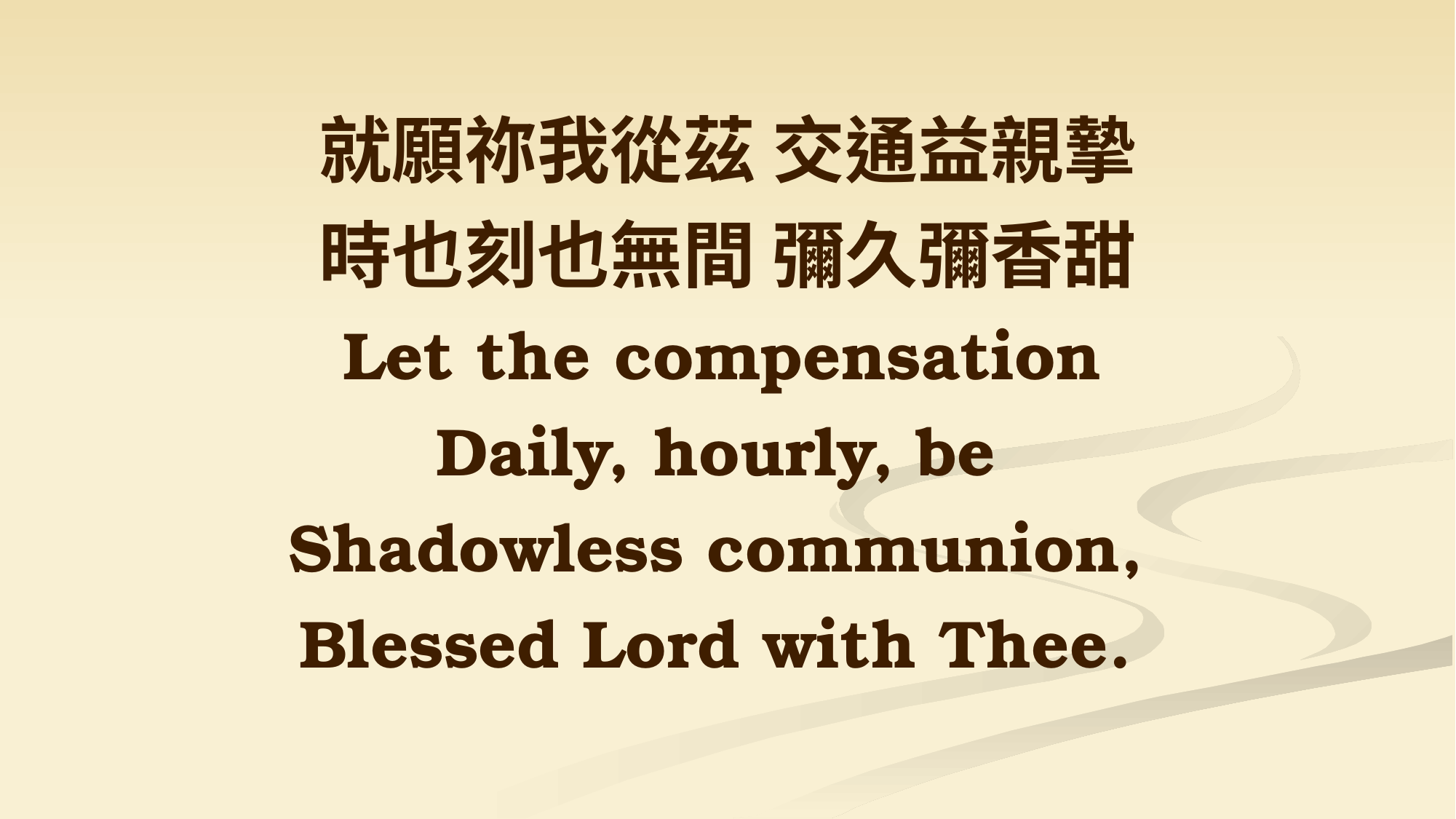

就願祢我從茲 交通益親摯
時也刻也無間 彌久彌香甜
 Let the compensation
Daily, hourly, be
Shadowless communion,
Blessed Lord with Thee.